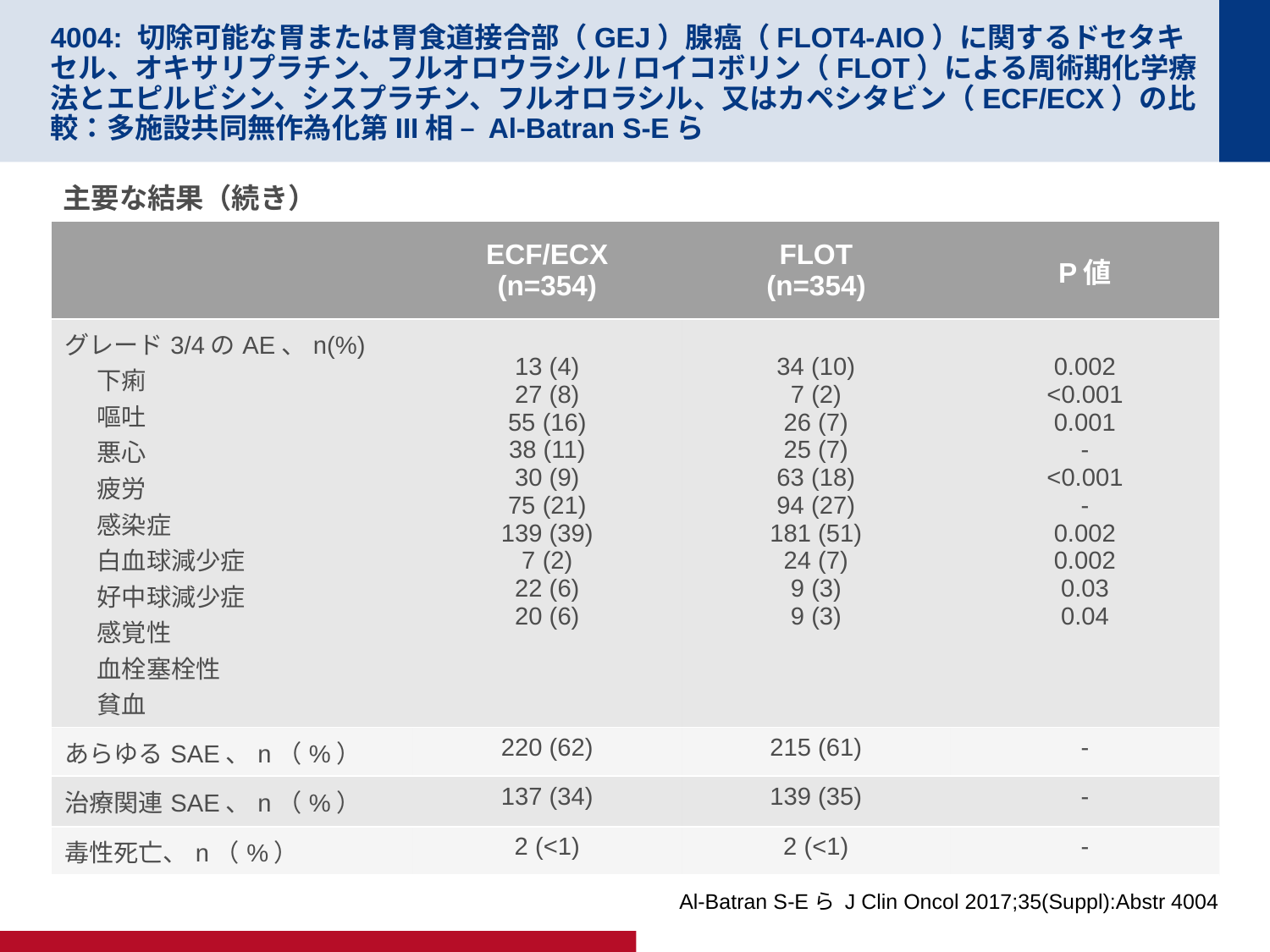

# 4004: 切除可能な胃または胃食道接合部（GEJ）腺癌（FLOT4-AIO）に関するドセタキセル、オキサリプラチン、フルオロウラシル/ロイコボリン（FLOT）による周術期化学療法とエピルビシン、シスプラチン、フルオロラシル、又はカペシタビン（ECF/ECX）の比較：多施設共同無作為化第III相 – Al-Batran S-Eら
主要な結果（続き）
|  | ECF/ECX (n=354) | FLOT (n=354) | P値 |
| --- | --- | --- | --- |
| グレード3/4のAE、n(%) 下痢 嘔吐 悪心 疲労 感染症 白血球減少症 好中球減少症 感覚性 血栓塞栓性 貧血 | 13 (4) 27 (8) 55 (16) 38 (11) 30 (9) 75 (21) 139 (39) 7 (2) 22 (6) 20 (6) | 34 (10) 7 (2) 26 (7) 25 (7) 63 (18) 94 (27) 181 (51) 24 (7) 9 (3) 9 (3) | 0.002 <0.001 0.001 - <0.001 - 0.002 0.002 0.03 0.04 |
| あらゆるSAE、n（%） | 220 (62) | 215 (61) | - |
| 治療関連SAE、n（%） | 137 (34) | 139 (35) | - |
| 毒性死亡、n（%） | 2 (<1) | 2 (<1) | - |
Al-Batran S-Eら J Clin Oncol 2017;35(Suppl):Abstr 4004